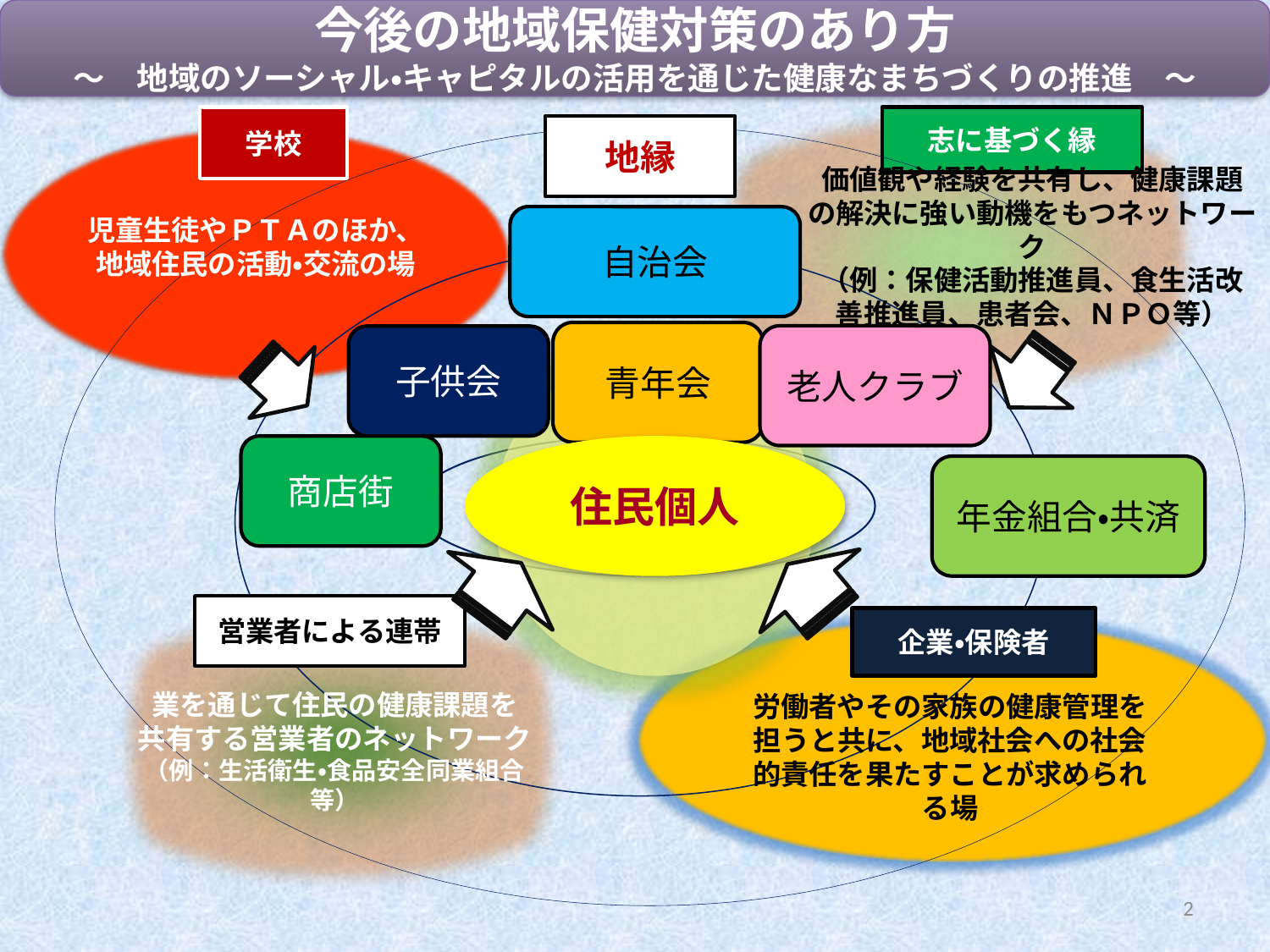

今後の地域保健対策のあり方
～　地域のソーシャル・キャピタルの活用を通じた健康なまちづくりの推進　～

学校
志に基づく縁
地縁

価値観や経験を共有し、健康課題の解決に強い動機をもつネットワーク
（例：保健活動推進員、食生活改善推進員、患者会、ＮＰＯ等）
児童生徒やＰＴＡのほか、
地域住民の活動・交流の場
自治会

青年会
老人クラブ

子供会

住民個人
商店街

年金組合・共済

営業者による連帯
企業・保険者

労働者やその家族の健康管理を担うと共に、地域社会への社会的責任を果たすことが求められる場
業を通じて住民の健康課題を
共有する営業者のネットワーク
（例：生活衛生・食品安全同業組合等）
2